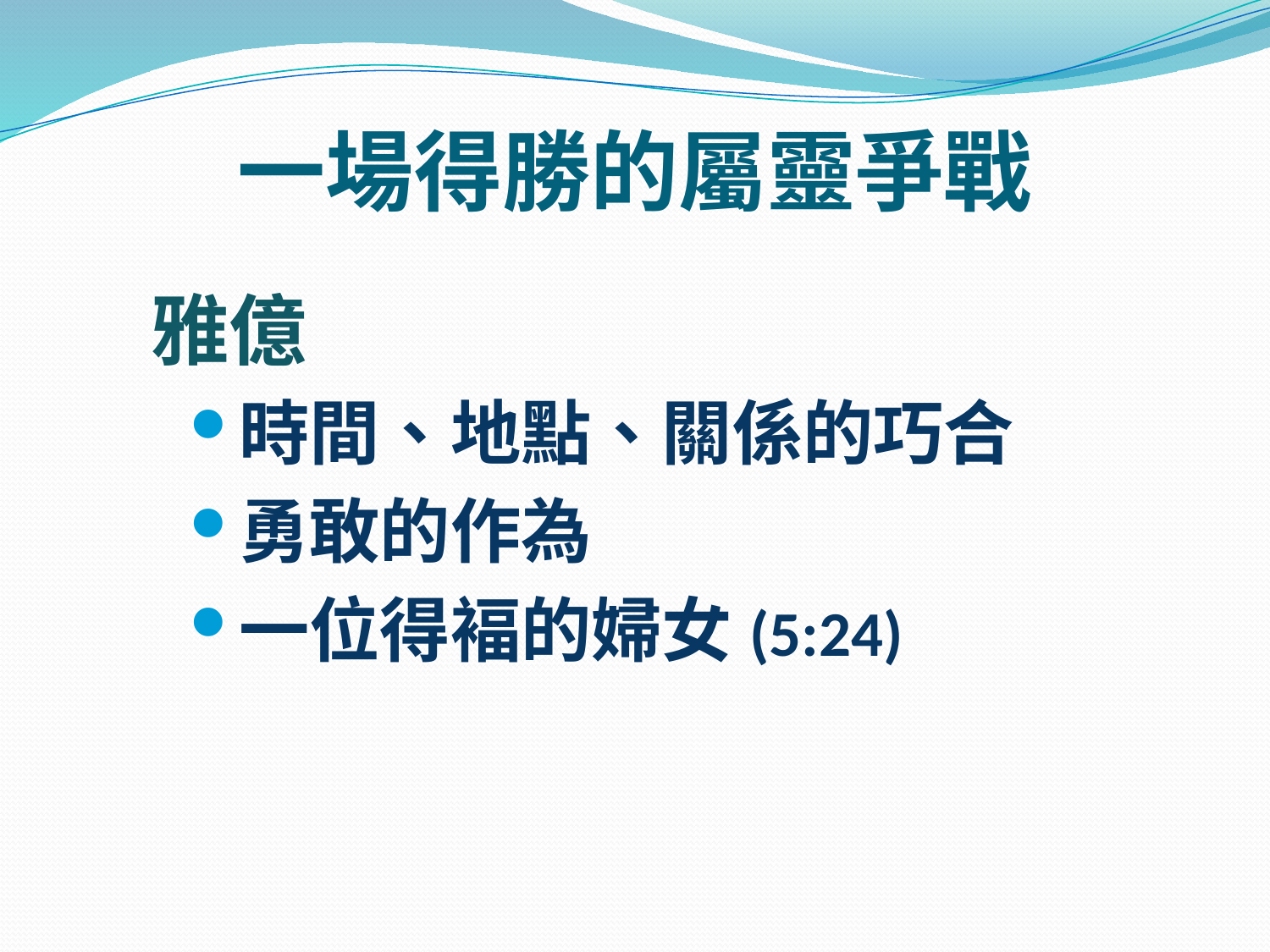

# 一場得勝的屬靈爭戰
雅億
時間、地點、關係的巧合
勇敢的作為
一位得褔的婦女(5:24)